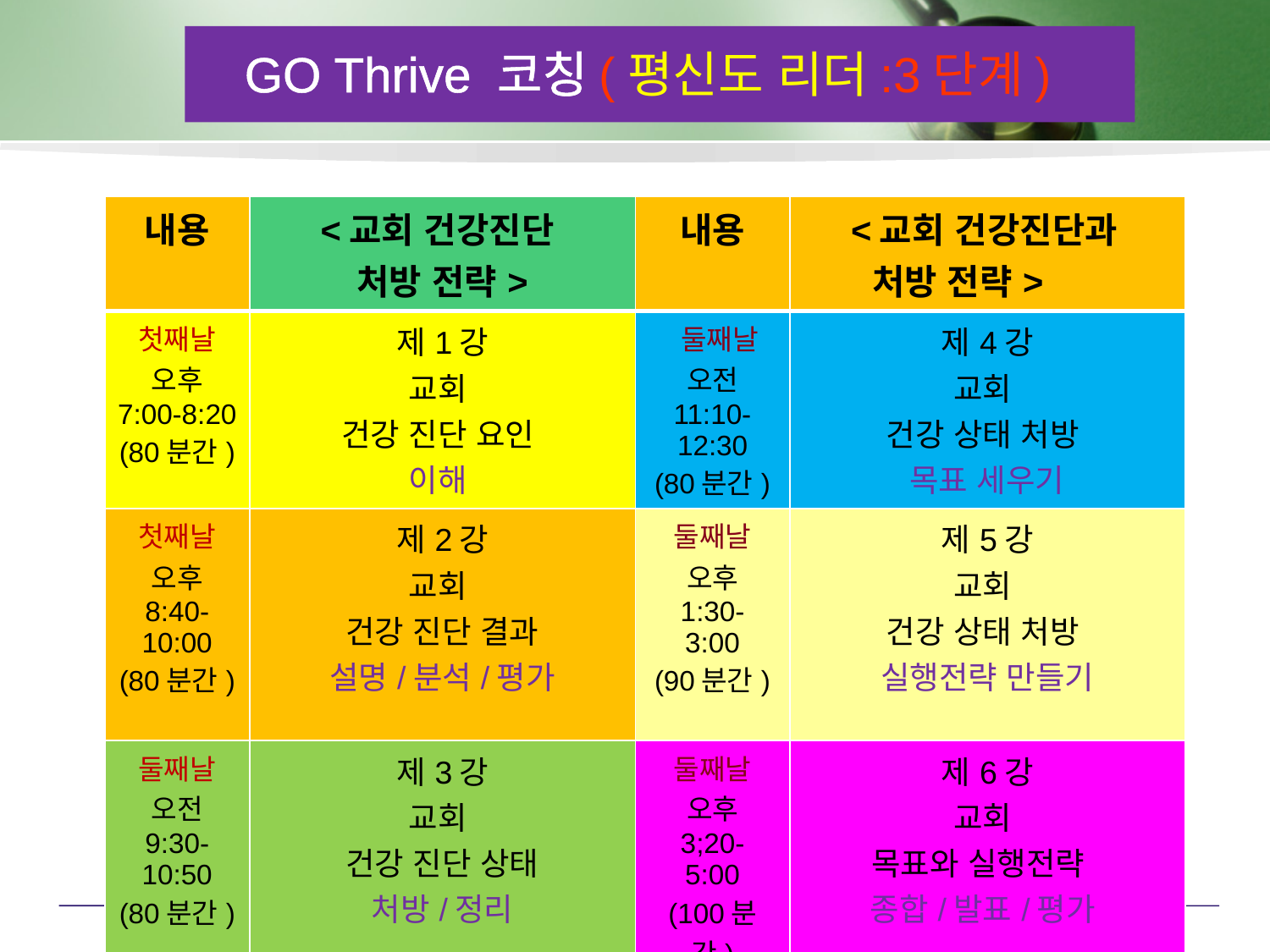

GO Thrive 코칭(평신도 리더:3단계)
| 내용 | <교회 건강진단 처방 전략> | 내용 | <교회 건강진단과 처방 전략> |
| --- | --- | --- | --- |
| 첫째날 오후 7:00-8:20 (80분간) | 제1강 교회 건강 진단 요인 이해 | 둘째날 오전 11:10-12:30 (80분간) | 제4강 교회 건강 상태 처방 목표 세우기 |
| 첫째날 오후 8:40- 10:00 (80분간) | 제2강 교회 건강 진단 결과 설명/분석/평가 | 둘째날 오후 1:30- 3:00 (90분간) | 제5강 교회 건강 상태 처방 실행전략 만들기 |
| 둘째날 오전 9:30-10:50 (80분간) | 제3강 교회 건강 진단 상태 처방/정리 | 둘째날 오후 3;20- 5:00 (100분간) | 제6강 교회 목표와 실행전략 종합/발표/평가 |